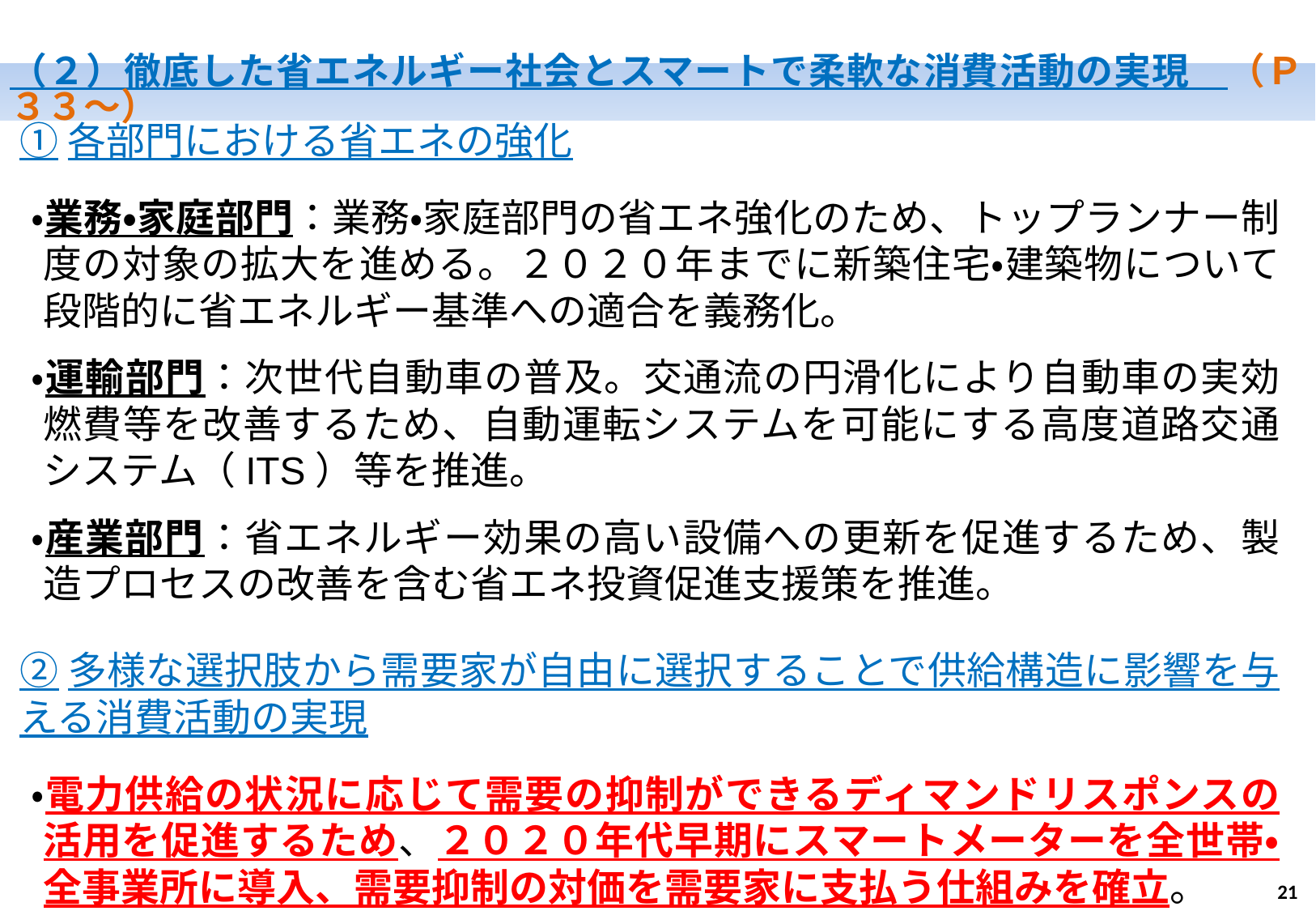

（２）徹底した省エネルギー社会とスマートで柔軟な消費活動の実現　（Ｐ３３～）
①各部門における省エネの強化
・業務・家庭部門：業務・家庭部門の省エネ強化のため、トップランナー制度の対象の拡大を進める。２０２０年までに新築住宅・建築物について段階的に省エネルギー基準への適合を義務化。
・運輸部門：次世代自動車の普及。交通流の円滑化により自動車の実効燃費等を改善するため、自動運転システムを可能にする高度道路交通システム（ITS）等を推進。
・産業部門：省エネルギー効果の高い設備への更新を促進するため、製造プロセスの改善を含む省エネ投資促進支援策を推進。
②多様な選択肢から需要家が自由に選択することで供給構造に影響を与える消費活動の実現
・電力供給の状況に応じて需要の抑制ができるディマンドリスポンスの活用を促進するため、２０２０年代早期にスマートメーターを全世帯・全事業所に導入、需要抑制の対価を需要家に支払う仕組みを確立。
21